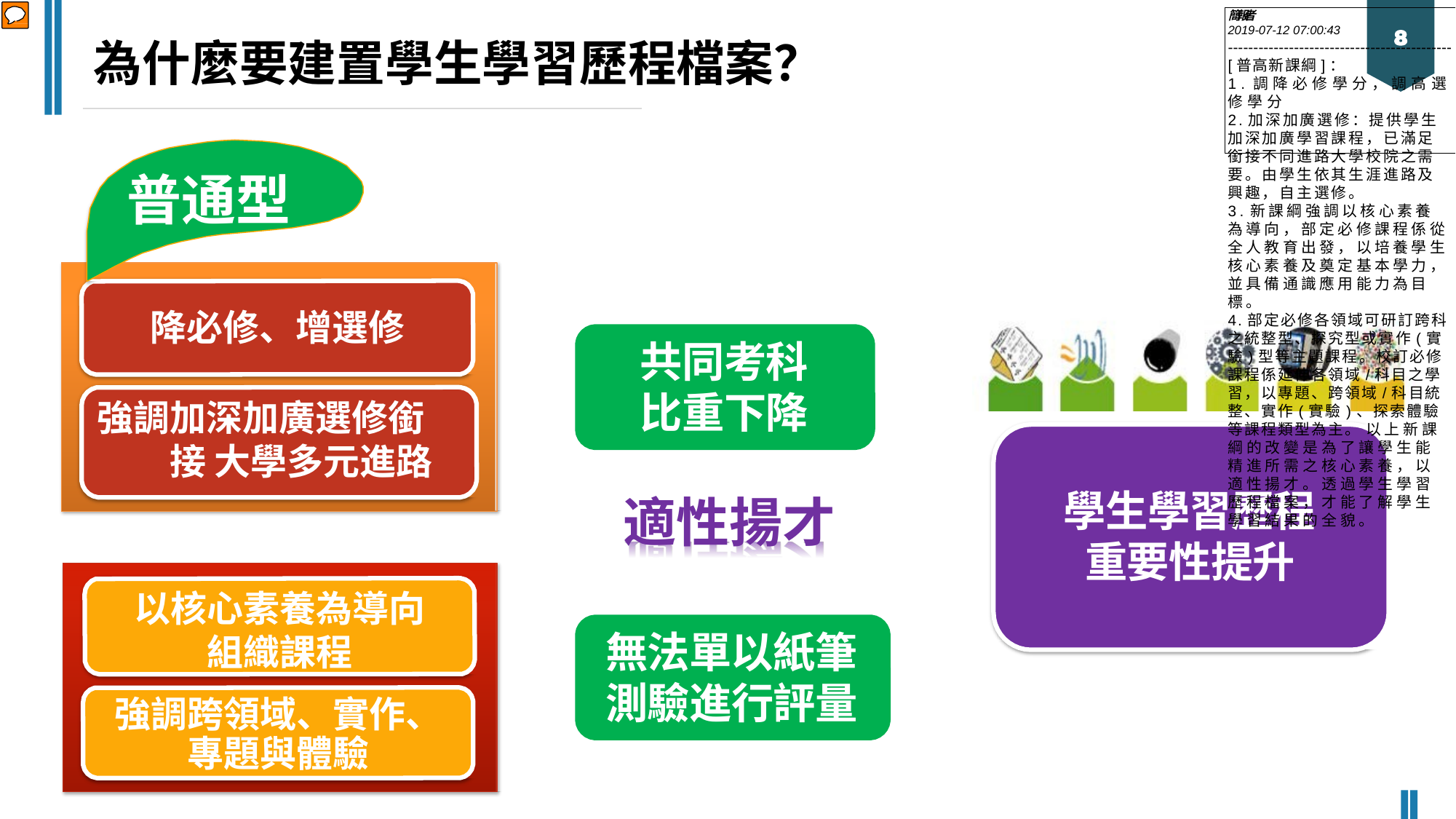

簡報者
2019-07-12 07:00:43
--------------------------------------------
[普高新課綱]：
1.調降必修學分，調高選修學分
2.加深加廣選修：提供學生加深加廣學習課程，已滿足銜接不同進路大學校院之需要。由學生依其生涯進路及興趣，自主選修。
3.新課綱強調以核心素養為導向，部定必修課程係從全人教育出發，以培養學生核心素養及奠定基本學力，並具備通識應用能力為目標。
4.部定必修各領域可研訂跨科之統整型、探究型或實作(實驗)型等主題課程。校訂必修課程係延伸各領域/科目之學習，以專題、跨領域/科目統整、實作(實驗)、探索體驗等課程類型為主。 以上新課綱的改變是為了讓學生能精進所需之核心素養，以適性揚才。透過學生學習歷程檔案，才能了解學生學習結果的全貌。
8
為什麼要建置學生學習歷程檔案？

普通型

降必修、增選修

共同考科 比重下降

強調加深加廣選修銜接 大學多元進路

學生學習歷程 重要性提升
適性揚才

以核心素養為導向 組織課程

無法單以紙筆 測驗進行評量

強調跨領域、實作、 專題與體驗